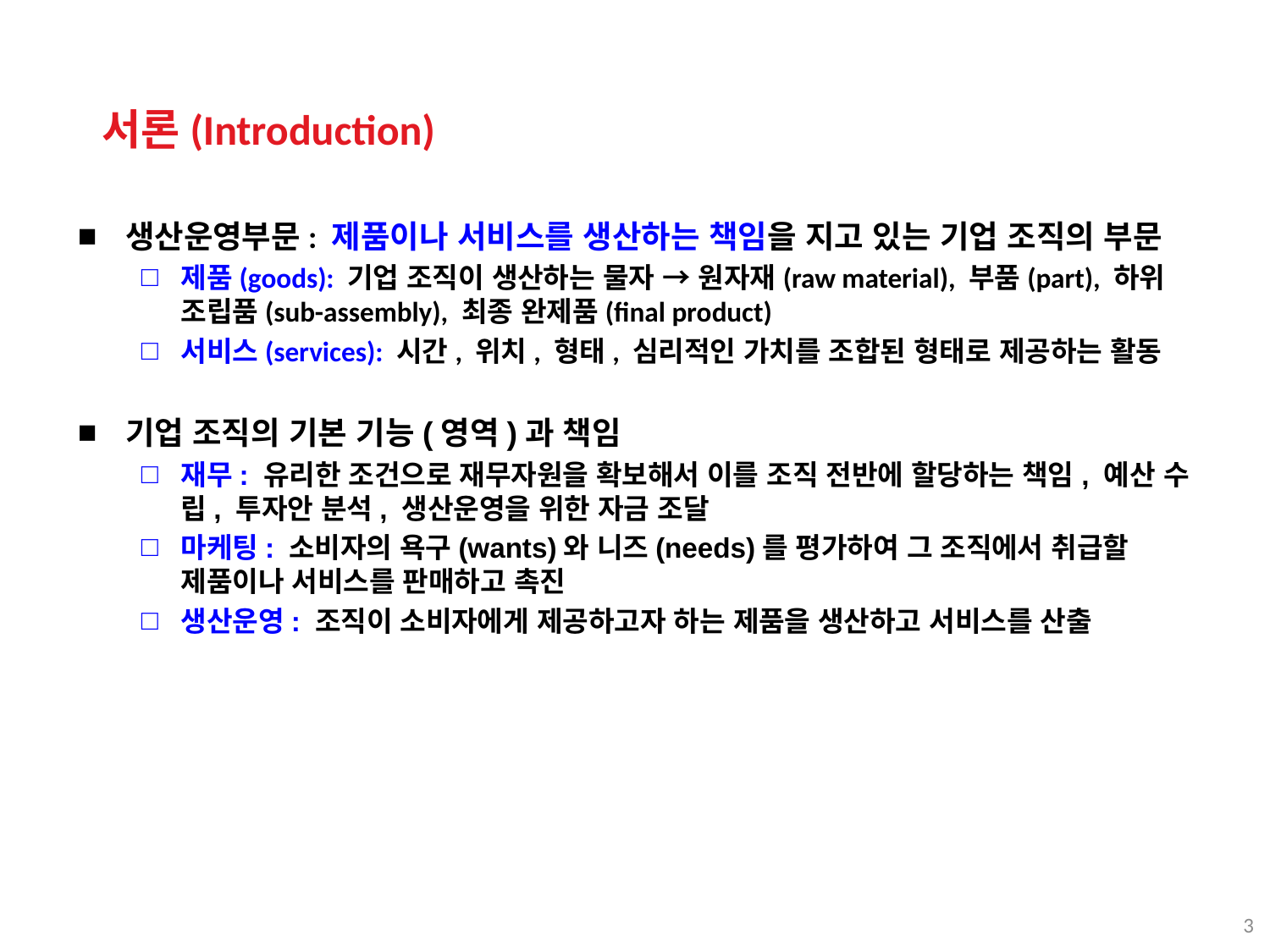

서론(Introduction)
생산운영부문: 제품이나 서비스를 생산하는 책임을 지고 있는 기업 조직의 부문
제품(goods): 기업 조직이 생산하는 물자 → 원자재(raw material), 부품(part), 하위 조립품(sub-assembly), 최종 완제품(final product)
서비스(services): 시간, 위치, 형태, 심리적인 가치를 조합된 형태로 제공하는 활동

기업 조직의 기본 기능(영역)과 책임
재무: 유리한 조건으로 재무자원을 확보해서 이를 조직 전반에 할당하는 책임, 예산 수립, 투자안 분석, 생산운영을 위한 자금 조달
마케팅: 소비자의 욕구(wants)와 니즈(needs)를 평가하여 그 조직에서 취급할 제품이나 서비스를 판매하고 촉진
생산운영: 조직이 소비자에게 제공하고자 하는 제품을 생산하고 서비스를 산출

3